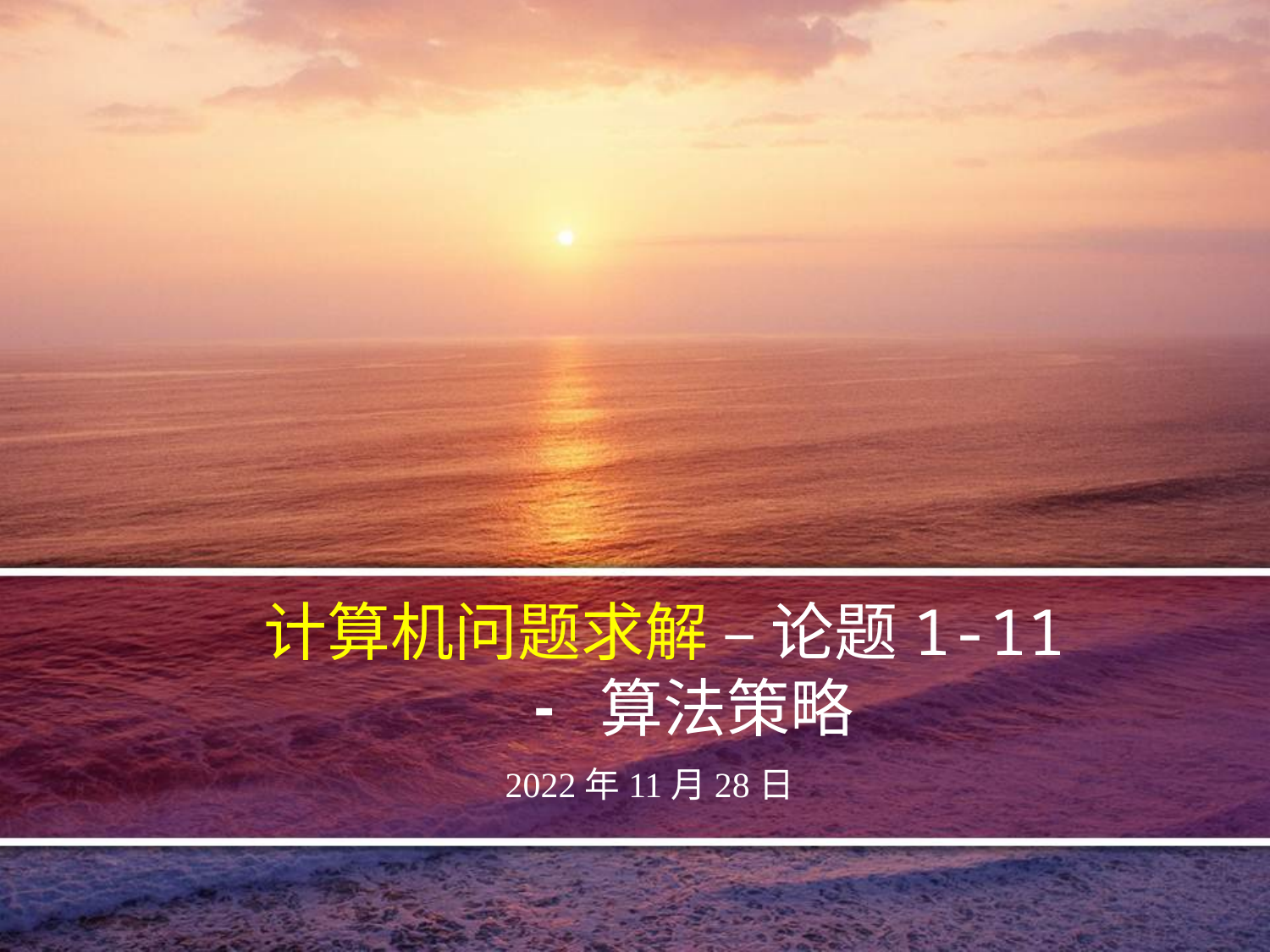

# 计算机问题求解 – 论题1-11 -  算法策略
2022年11月28日